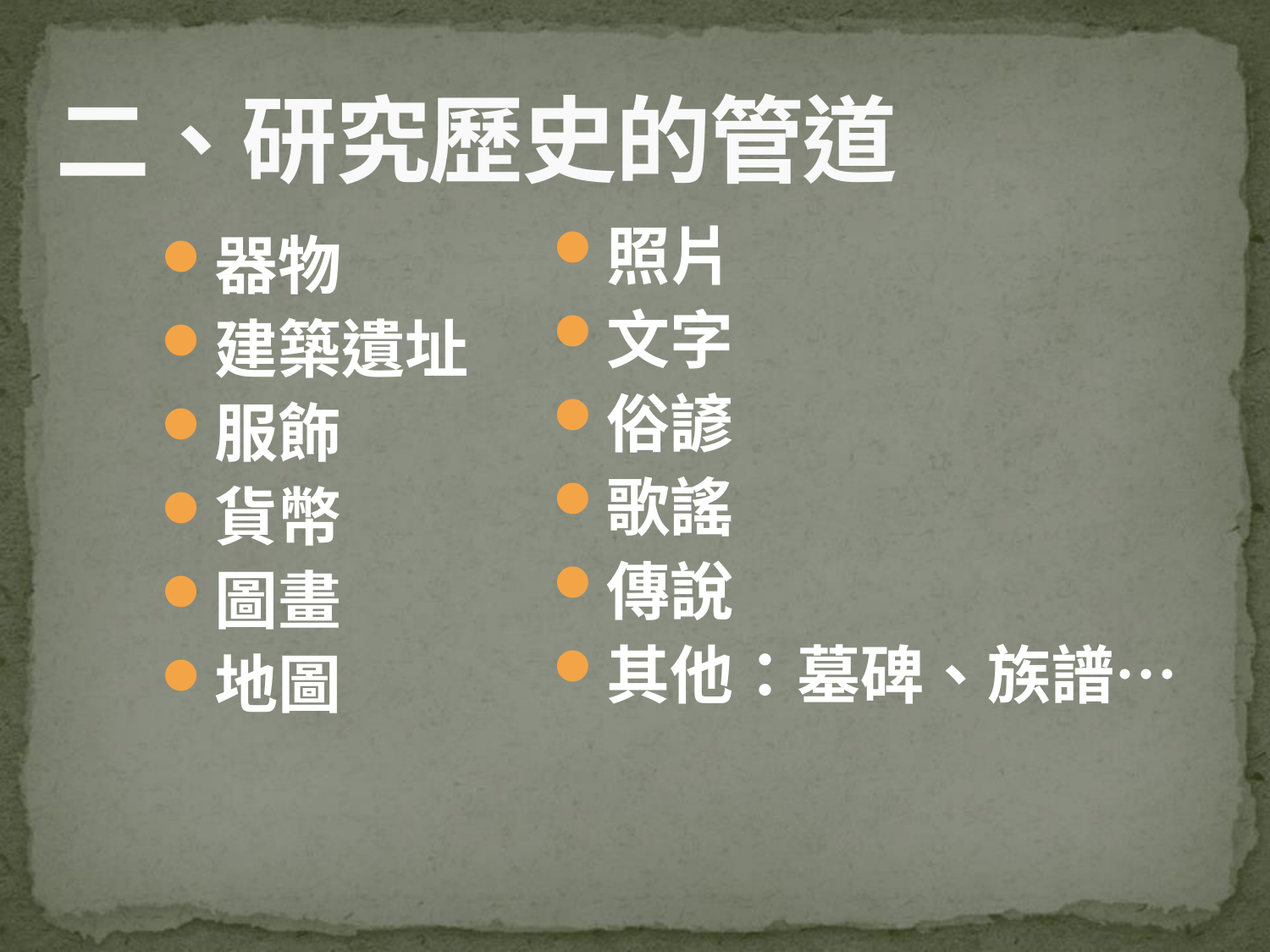

二、研究歷史的管道
照片
文字
俗諺
歌謠
傳說
其他：墓碑、族譜…
器物
建築遺址
服飾
貨幣
圖畫
地圖